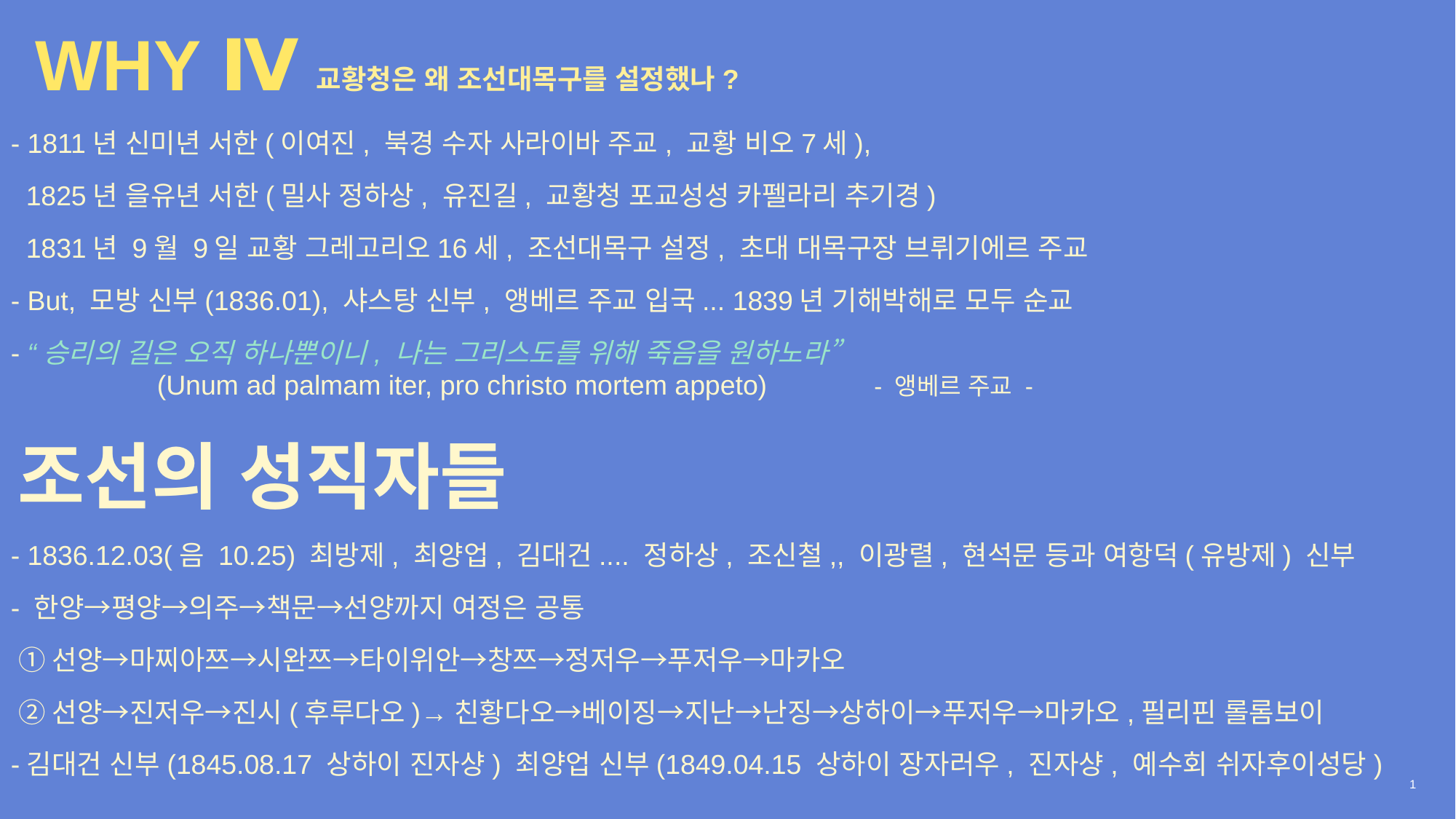

WHY Ⅳ
교황청은 왜 조선대목구를 설정했나?
- 1811년 신미년 서한(이여진, 북경 수자 사라이바 주교, 교황 비오7세),
  1825년 을유년 서한(밀사 정하상, 유진길, 교황청 포교성성 카펠라리 추기경)
  1831년 9월 9일 교황 그레고리오16세, 조선대목구 설정, 초대 대목구장 브뤼기에르 주교
- But, 모방 신부(1836.01), 샤스탕 신부, 앵베르 주교 입국... 1839년 기해박해로 모두 순교
- “승리의 길은 오직 하나뿐이니, 나는 그리스도를 위해 죽음을 원하노라”
 (Unum ad palmam iter, pro christo mortem appeto)              - 앵베르 주교 -
조선의 성직자들
- 1836.12.03(음 10.25) 최방제, 최양업, 김대건.... 정하상, 조신철,, 이광렬, 현석문 등과 여항덕(유방제) 신부
- 한양→평양→의주→책문→선양까지 여정은 공통
 ①선양→마찌아쯔→시완쯔→타이위안→창쯔→정저우→푸저우→마카오
 ②선양→진저우→진시(후루다오)→친황다오→베이징→지난→난징→상하이→푸저우→마카오,필리핀 롤롬보이
-김대건 신부(1845.08.17 상하이 진자샹) 최양업 신부(1849.04.15 상하이 장자러우, 진자샹, 예수회 쉬자후이성당)
1